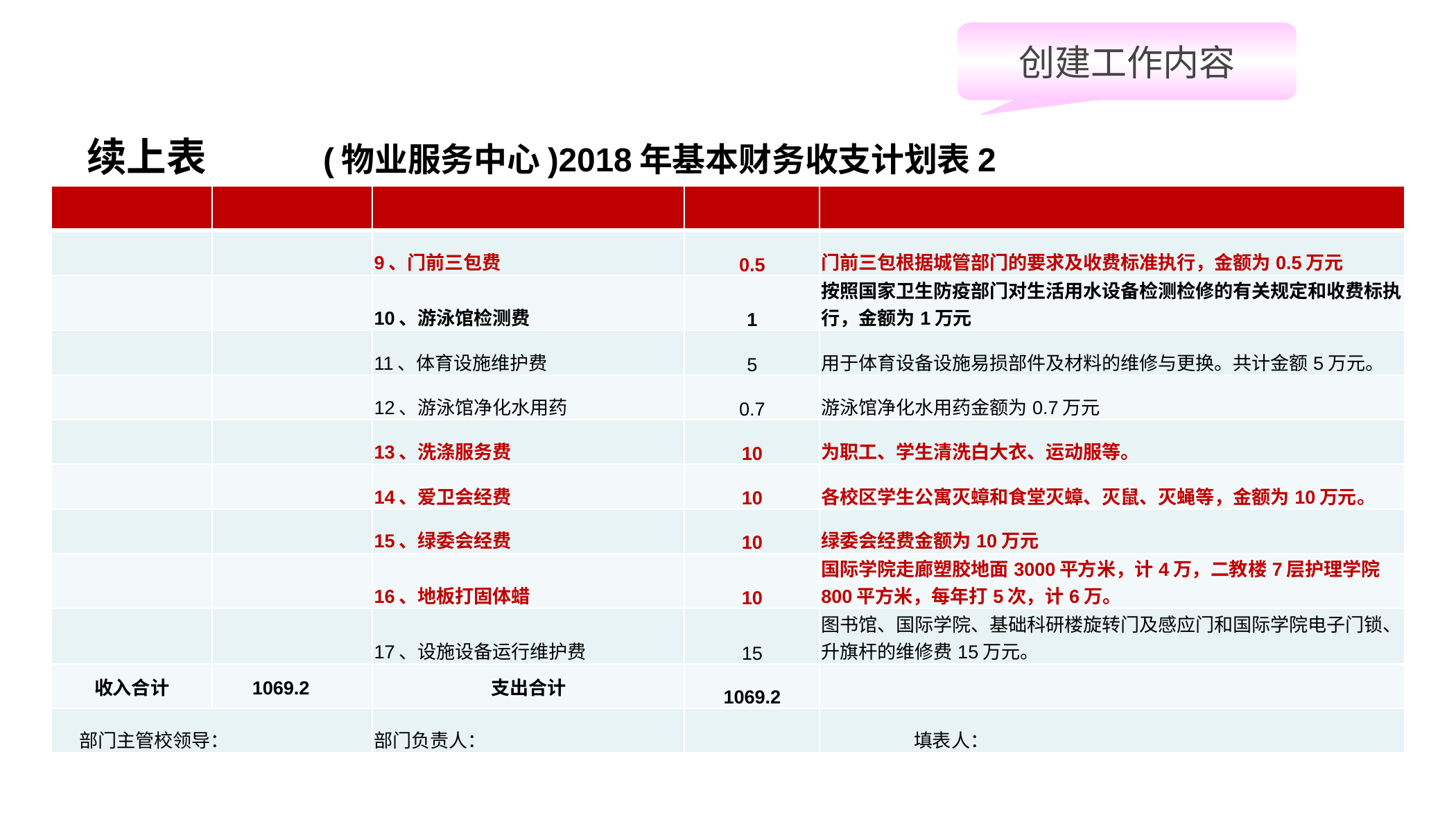

创建工作内容
# 续上表            (物业服务中心)2018年基本财务收支计划表2
|  |  | 8、非生活垃圾清运费 | 5 | 非生活垃圾只有校本部。金额为5万元 |
| --- | --- | --- | --- | --- |
|  |  | 9、门前三包费 | 0.5 | 门前三包根据城管部门的要求及收费标准执行，金额为0.5万元 |
|  |  | 10、游泳馆检测费 | 1 | 按照国家卫生防疫部门对生活用水设备检测检修的有关规定和收费标执行，金额为1万元 |
|  |  | 11、体育设施维护费 | 5 | 用于体育设备设施易损部件及材料的维修与更换。共计金额5万元。 |
|  |  | 12、游泳馆净化水用药 | 0.7 | 游泳馆净化水用药金额为0.7万元 |
|  |  | 13、洗涤服务费 | 10 | 为职工、学生清洗白大衣、运动服等。 |
|  |  | 14、爱卫会经费 | 10 | 各校区学生公寓灭蟑和食堂灭蟑、灭鼠、灭蝇等，金额为10万元。 |
|  |  | 15、绿委会经费 | 10 | 绿委会经费金额为10万元 |
|  |  | 16、地板打固体蜡 | 10 | 国际学院走廊塑胶地面3000平方米，计4万，二教楼7层护理学院800平方米，每年打5次，计6万。 |
|  |  | 17、设施设备运行维护费 | 15 | 图书馆、国际学院、基础科研楼旋转门及感应门和国际学院电子门锁、升旗杆的维修费15万元。 |
| 收入合计 | 1069.2 | 支出合计 | 1069.2 |  |
| 部门主管校领导： |  | 部门负责人： |  | 填表人： |